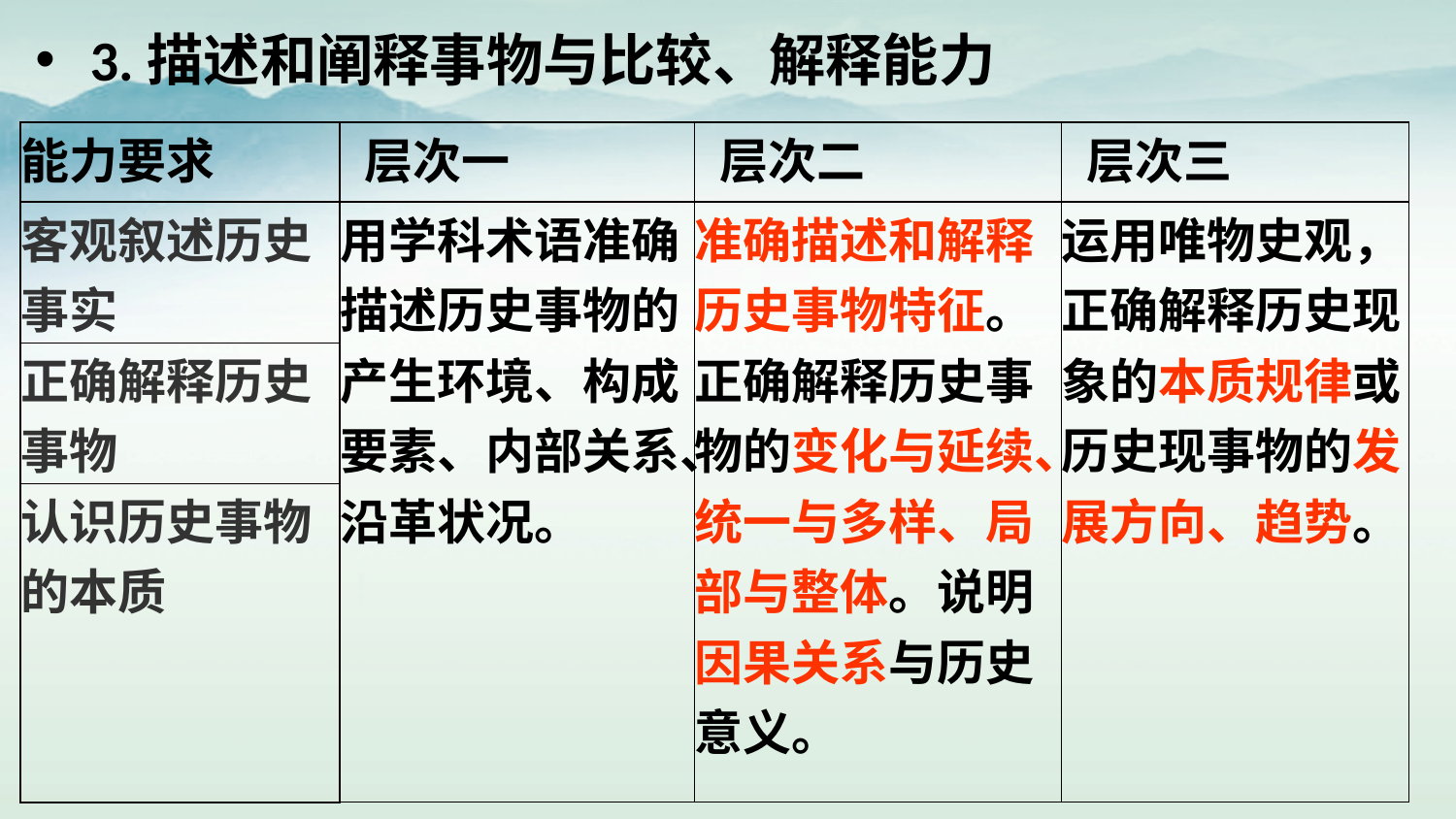

3.描述和阐释事物与比较、解释能力

| 能力要求 | 层次一 | 层次二 | 层次三 |
| --- | --- | --- | --- |
| 客观叙述历史事实 | 用学科术语准确描述历史事物的产生环境、构成要素、内部关系、沿革状况。 | 准确描述和解释历史事物特征。正确解释历史事物的变化与延续、统一与多样、局部与整体。说明因果关系与历史意义。 | 运用唯物史观，正确解释历史现象的本质规律或历史现事物的发展方向、趋势。 |
| 正确解释历史事物 |  |  |  |
| 认识历史事物的本质 |  |  |  |